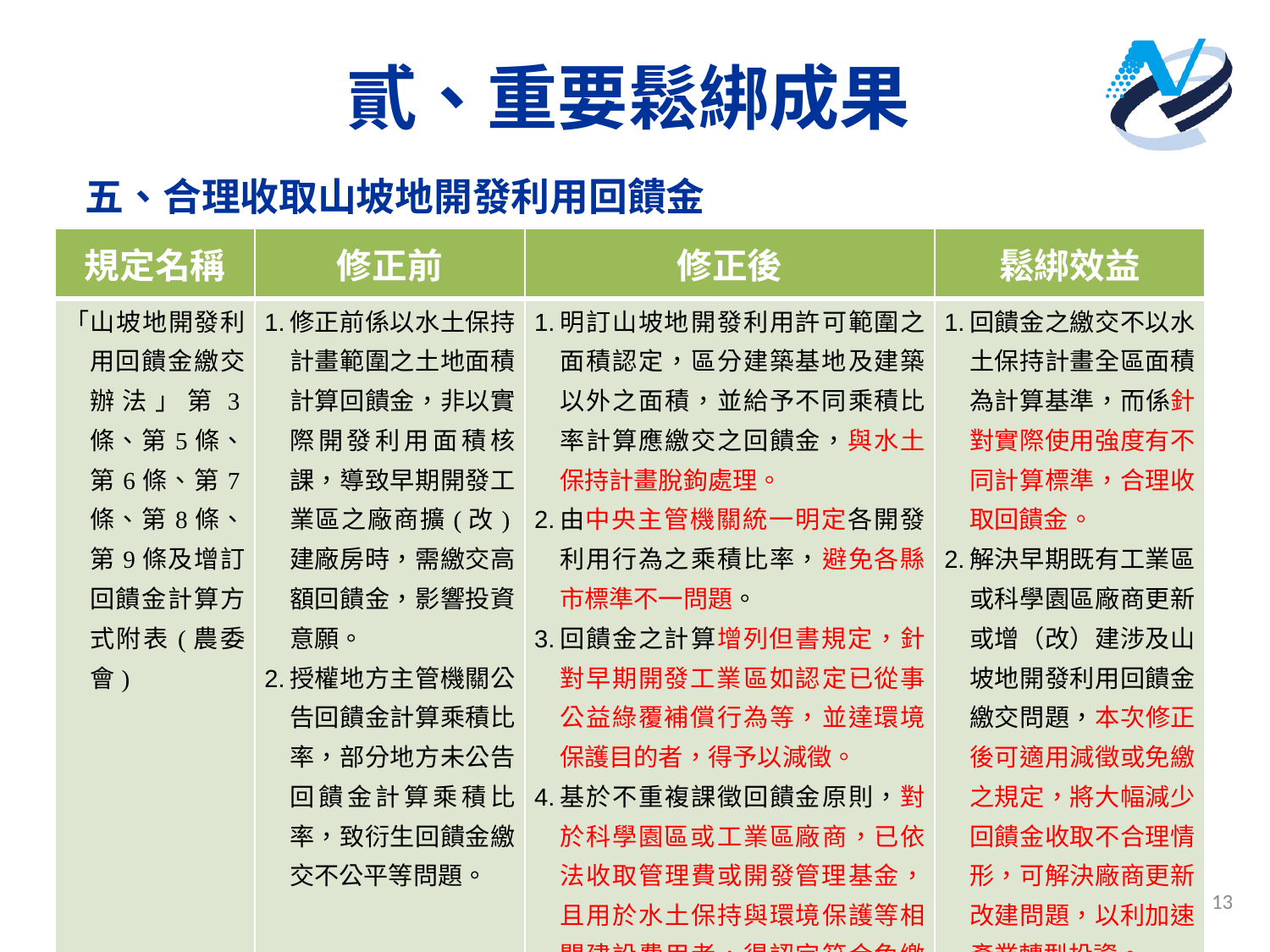

# 貳、重要鬆綁成果
 五、合理收取山坡地開發利用回饋金
| 規定名稱 | 修正前 | 修正後 | 鬆綁效益 |
| --- | --- | --- | --- |
| 「山坡地開發利用回饋金繳交辦法」第3條、第5條、第6條、第7條、第8條、第9條及增訂回饋金計算方式附表(農委會) | 修正前係以水土保持計畫範圍之土地面積計算回饋金，非以實際開發利用面積核課，導致早期開發工業區之廠商擴(改)建廠房時，需繳交高額回饋金，影響投資意願。 授權地方主管機關公告回饋金計算乘積比率，部分地方未公告回饋金計算乘積比率，致衍生回饋金繳交不公平等問題。 | 明訂山坡地開發利用許可範圍之面積認定，區分建築基地及建築以外之面積，並給予不同乘積比率計算應繳交之回饋金，與水土保持計畫脫鉤處理。 由中央主管機關統一明定各開發利用行為之乘積比率，避免各縣市標準不一問題。 回饋金之計算增列但書規定，針對早期開發工業區如認定已從事公益綠覆補償行為等，並達環境保護目的者，得予以減徵。 基於不重複課徵回饋金原則，對於科學園區或工業區廠商，已依法收取管理費或開發管理基金，且用於水土保持與環境保護等相關建設費用者，得認定符合免繳回饋金之適用範圍。 | 回饋金之繳交不以水土保持計畫全區面積為計算基準，而係針對實際使用強度有不同計算標準，合理收取回饋金。 解決早期既有工業區或科學園區廠商更新或增（改）建涉及山坡地開發利用回饋金繳交問題，本次修正後可適用減徵或免繳之規定，將大幅減少回饋金收取不合理情形，可解決廠商更新改建問題，以利加速產業轉型投資。 |
13